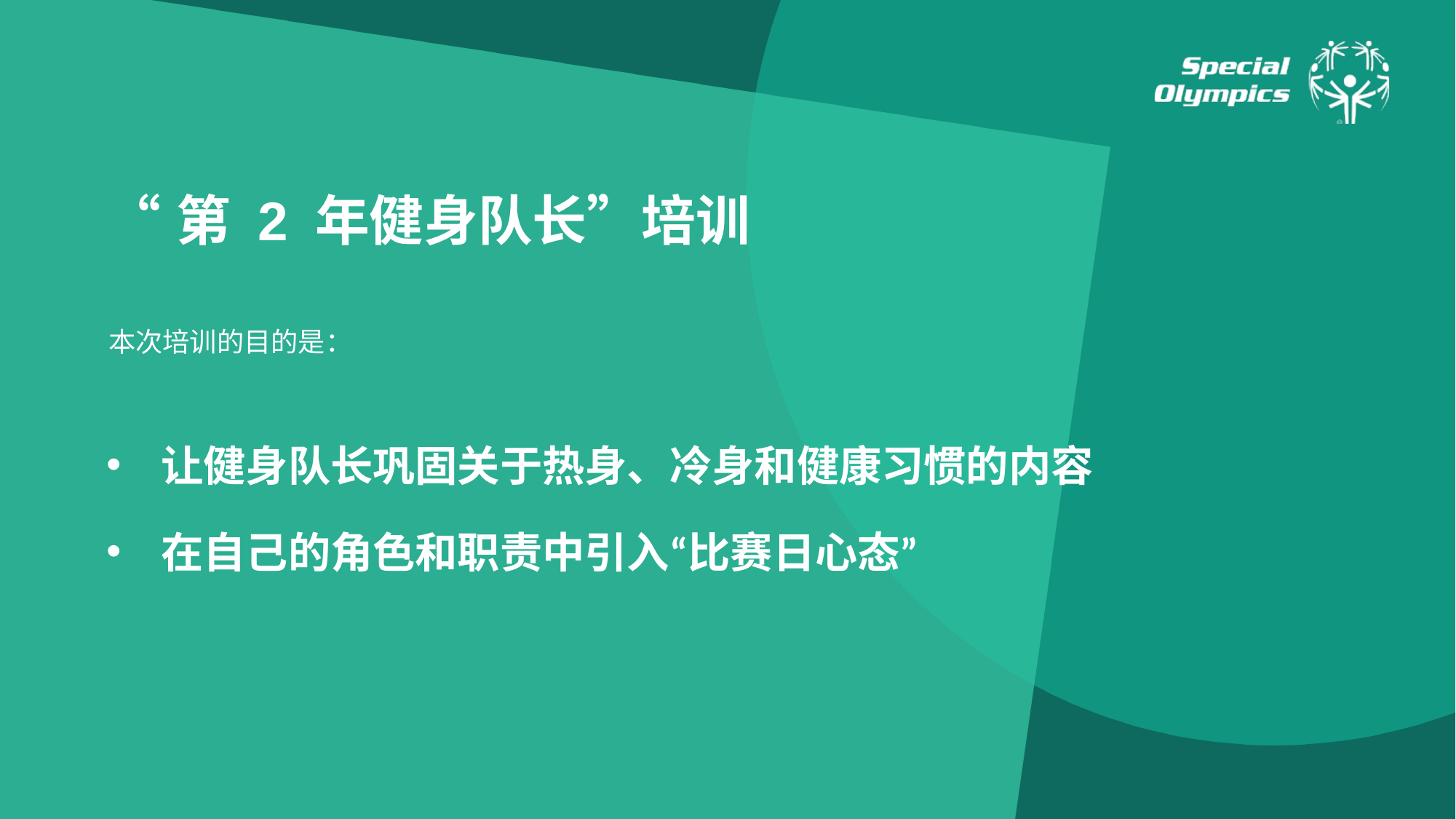

“第 2 年健身队长”培训
本次培训的目的是：
让健身队长巩固关于热身、冷身和健康习惯的内容
在自己的角色和职责中引入“比赛日心态”